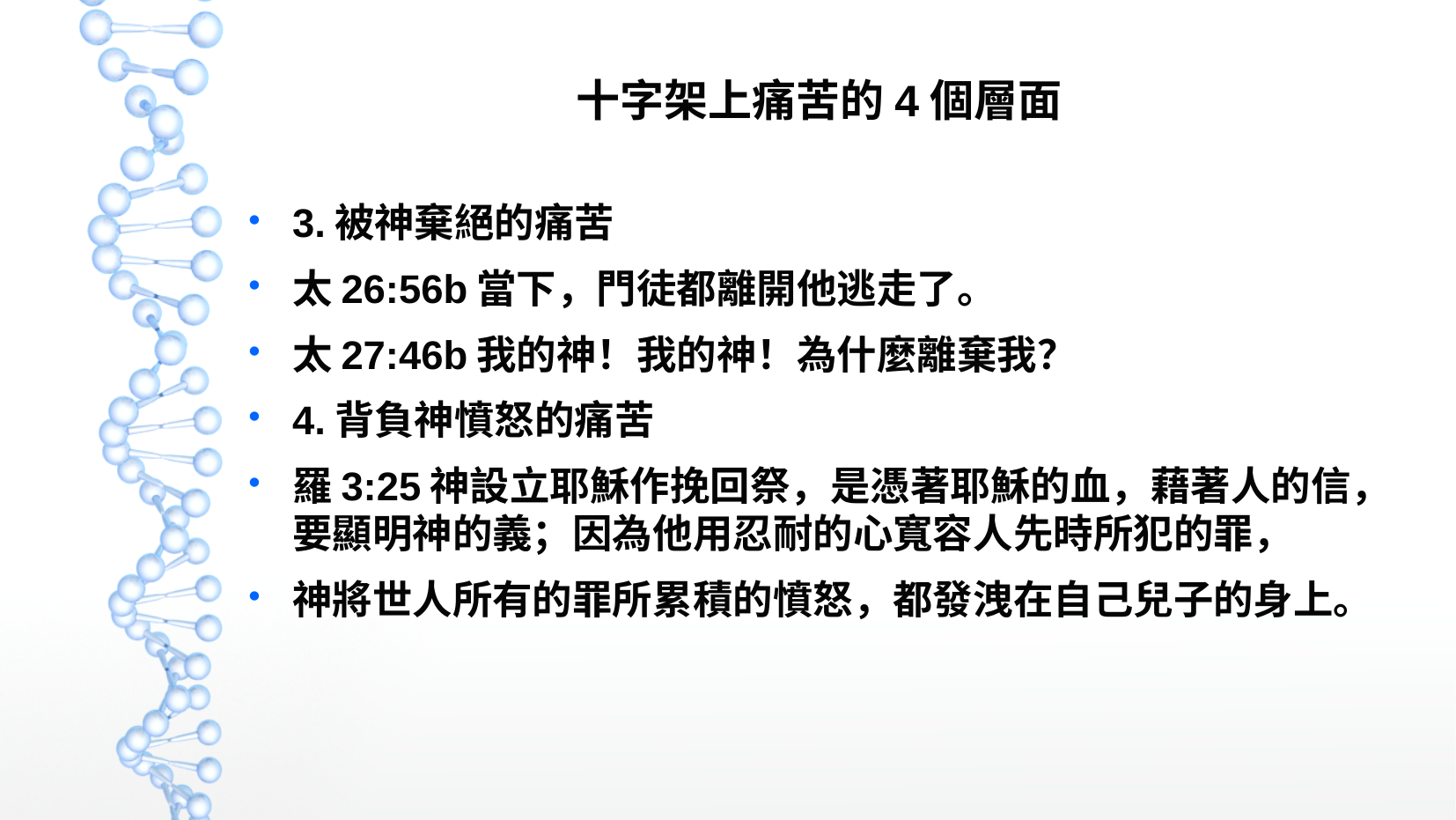

十字架上痛苦的4個層面
3.被神棄絕的痛苦
太26:56b當下，門徒都離開他逃走了。
太27:46b我的神！我的神！為什麼離棄我？
4.背負神憤怒的痛苦
羅3:25神設立耶穌作挽回祭，是憑著耶穌的血，藉著人的信，要顯明神的義；因為他用忍耐的心寬容人先時所犯的罪，
神將世人所有的罪所累積的憤怒，都發洩在自己兒子的身上。